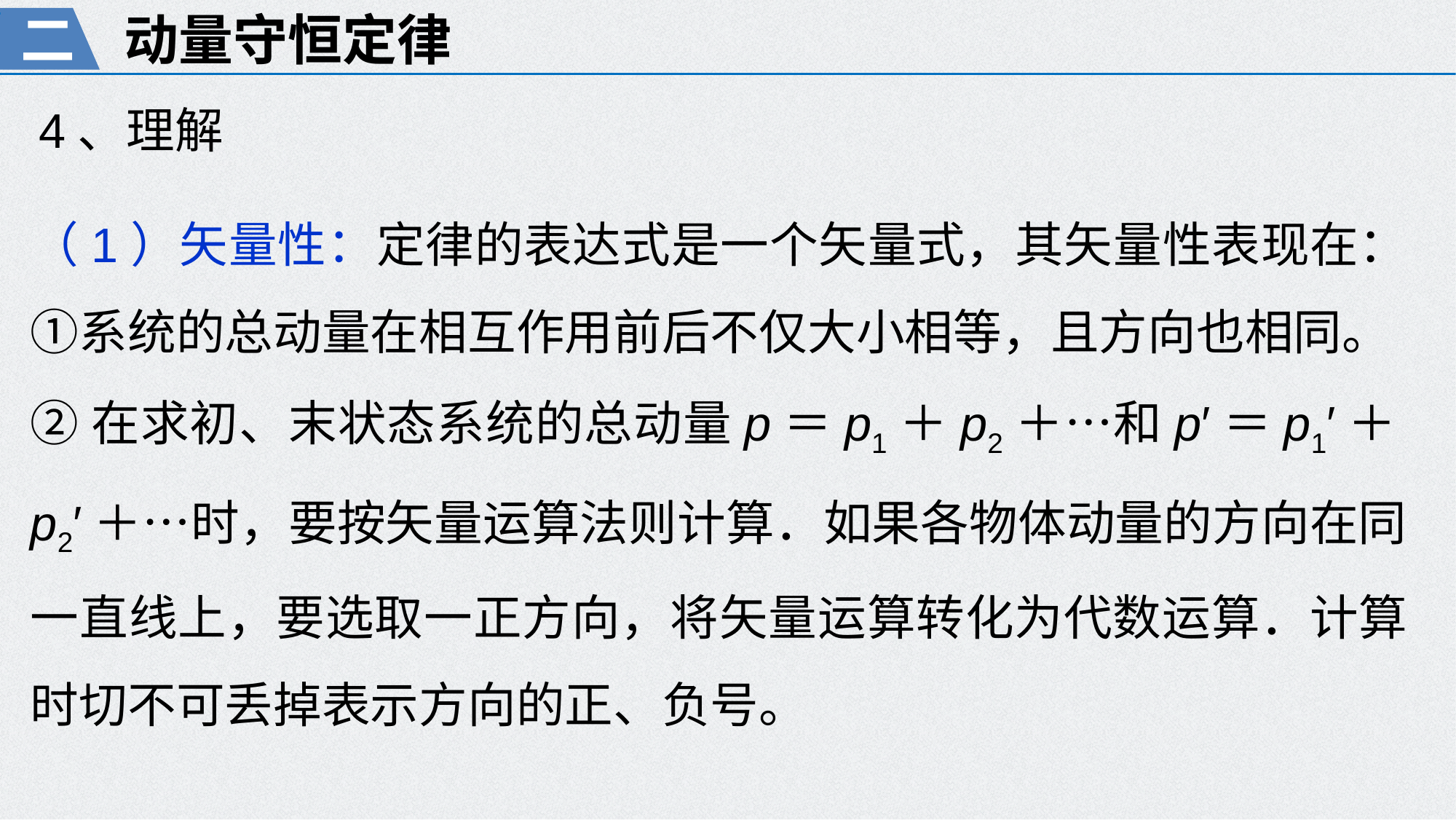

二
动量守恒定律

4、理解
（1）矢量性：定律的表达式是一个矢量式，其矢量性表现在：①系统的总动量在相互作用前后不仅大小相等，且方向也相同。
②在求初、末状态系统的总动量p＝p1＋p2＋…和p′＝p1′＋p2′＋…时，要按矢量运算法则计算．如果各物体动量的方向在同一直线上，要选取一正方向，将矢量运算转化为代数运算．计算时切不可丢掉表示方向的正、负号。